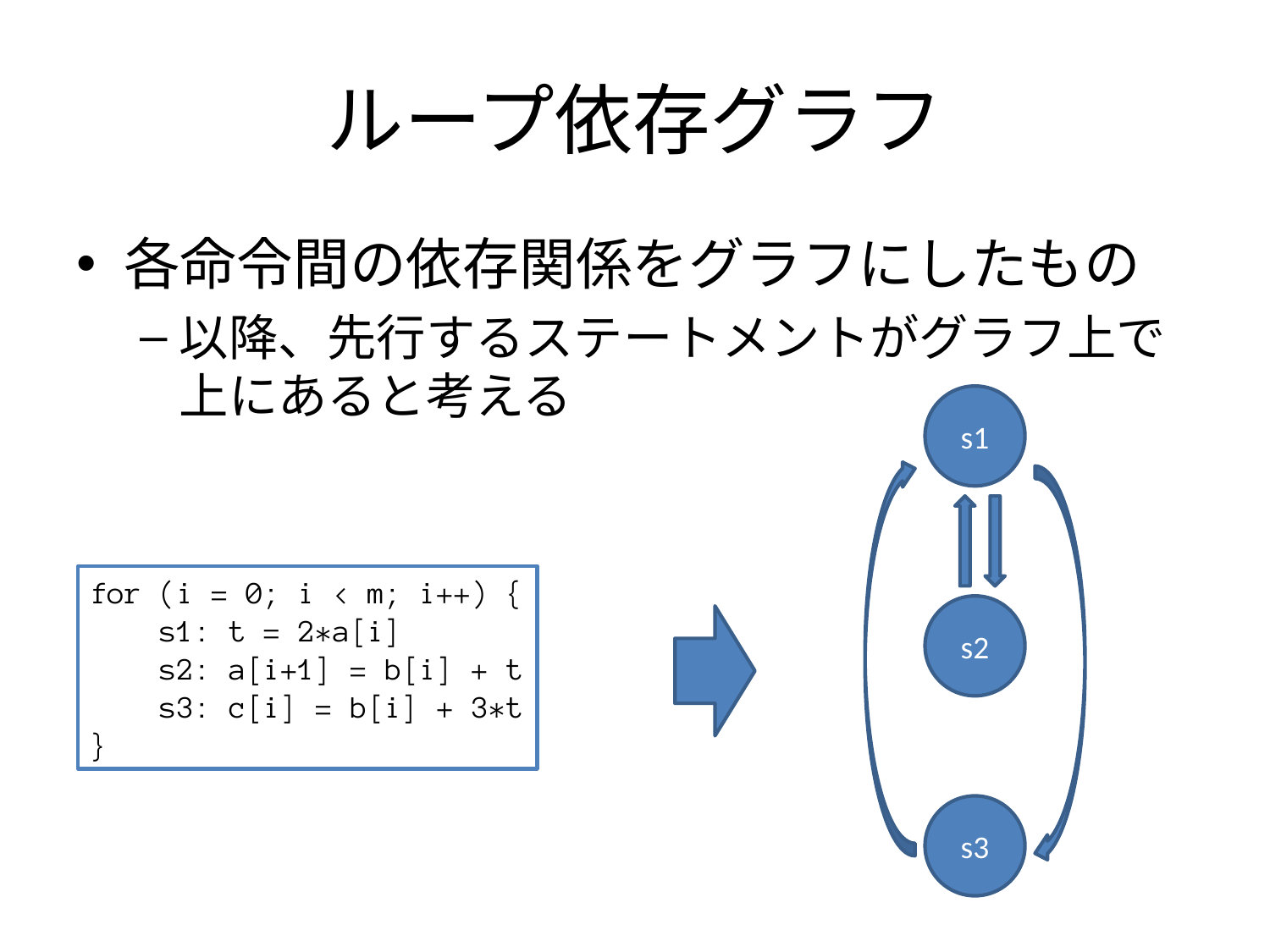

# ループ依存グラフ
各命令間の依存関係をグラフにしたもの
以降、先行するステートメントがグラフ上で
上にあると考える
s1

for (i = 0; i < m; i++) {
    s1: t = 2*a[i]
    s2: a[i+1] = b[i] + t
    s3: c[i] = b[i] + 3*t
}
s2

s3